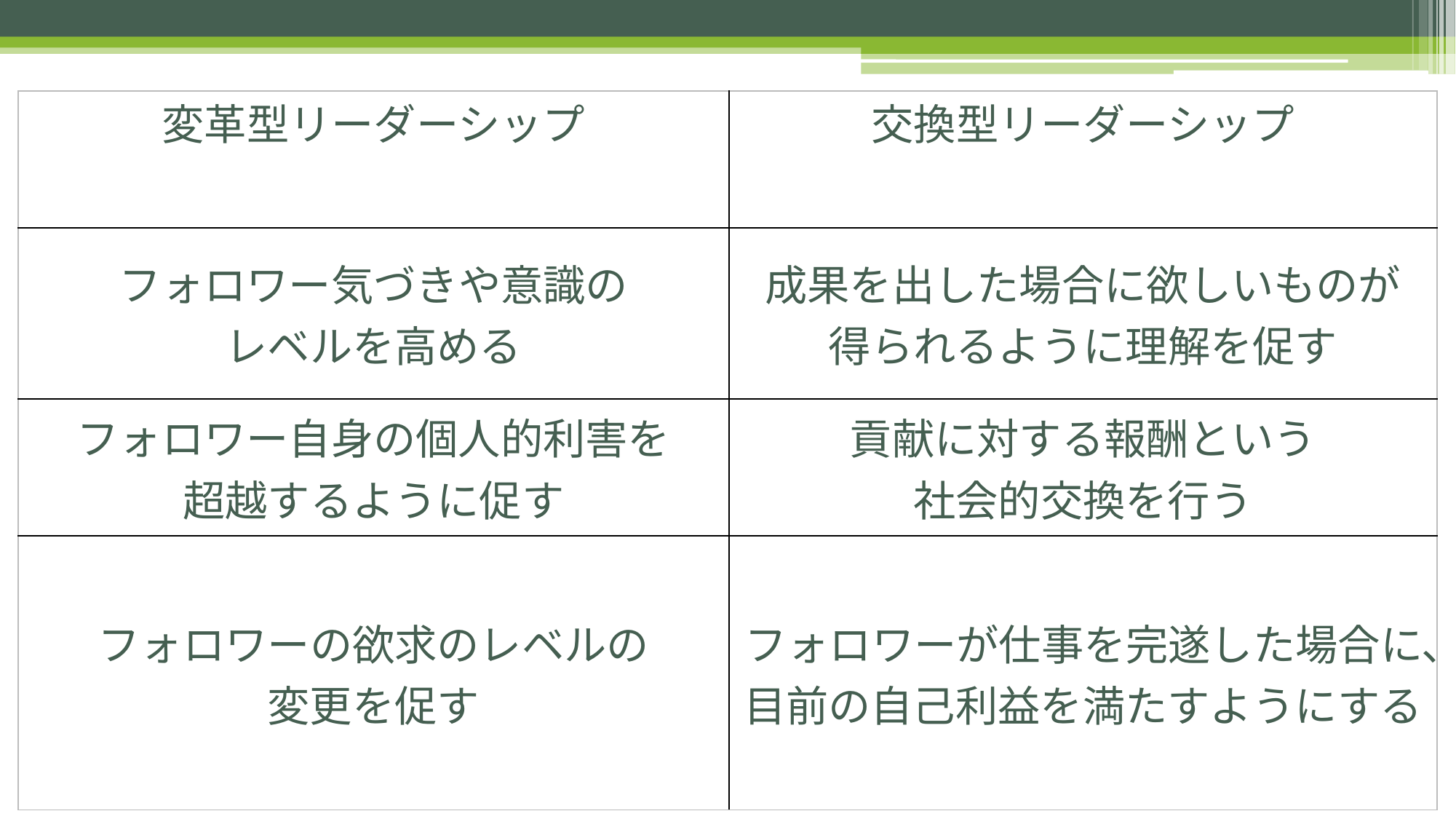

| 変革型リーダーシップ | 交換型リーダーシップ |
| --- | --- |
| フォロワー気づきや意識の レベルを高める | 成果を出した場合に欲しいものが 得られるように理解を促す |
| フォロワー自身の個人的利害を 超越するように促す | 貢献に対する報酬という 社会的交換を行う |
| フォロワーの欲求のレベルの 変更を促す | フォロワーが仕事を完遂した場合に、目前の自己利益を満たすようにする |